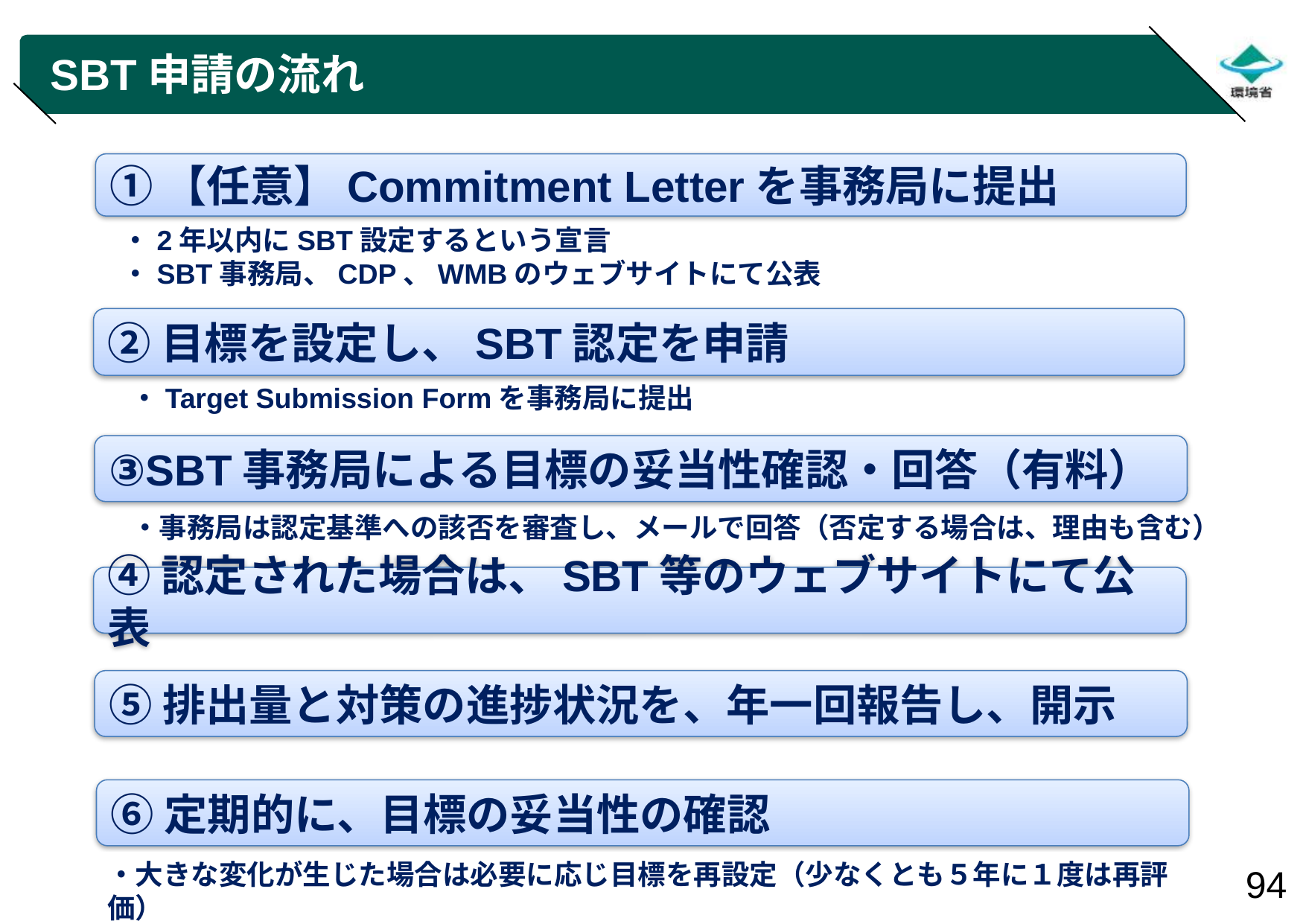

# SBT申請の流れ
①【任意】Commitment Letterを事務局に提出
・2年以内にSBT設定するという宣言
・SBT事務局、CDP、WMBのウェブサイトにて公表
②目標を設定し、SBT認定を申請
・Target Submission Formを事務局に提出
③SBT事務局による目標の妥当性確認・回答（有料）

・事務局は認定基準への該否を審査し、メールで回答（否定する場合は、理由も含む）
④認定された場合は、SBT等のウェブサイトにて公表
⑤排出量と対策の進捗状況を、年一回報告し、開示
⑥定期的に、目標の妥当性の確認
・大きな変化が生じた場合は必要に応じ目標を再設定（少なくとも５年に１度は再評価）